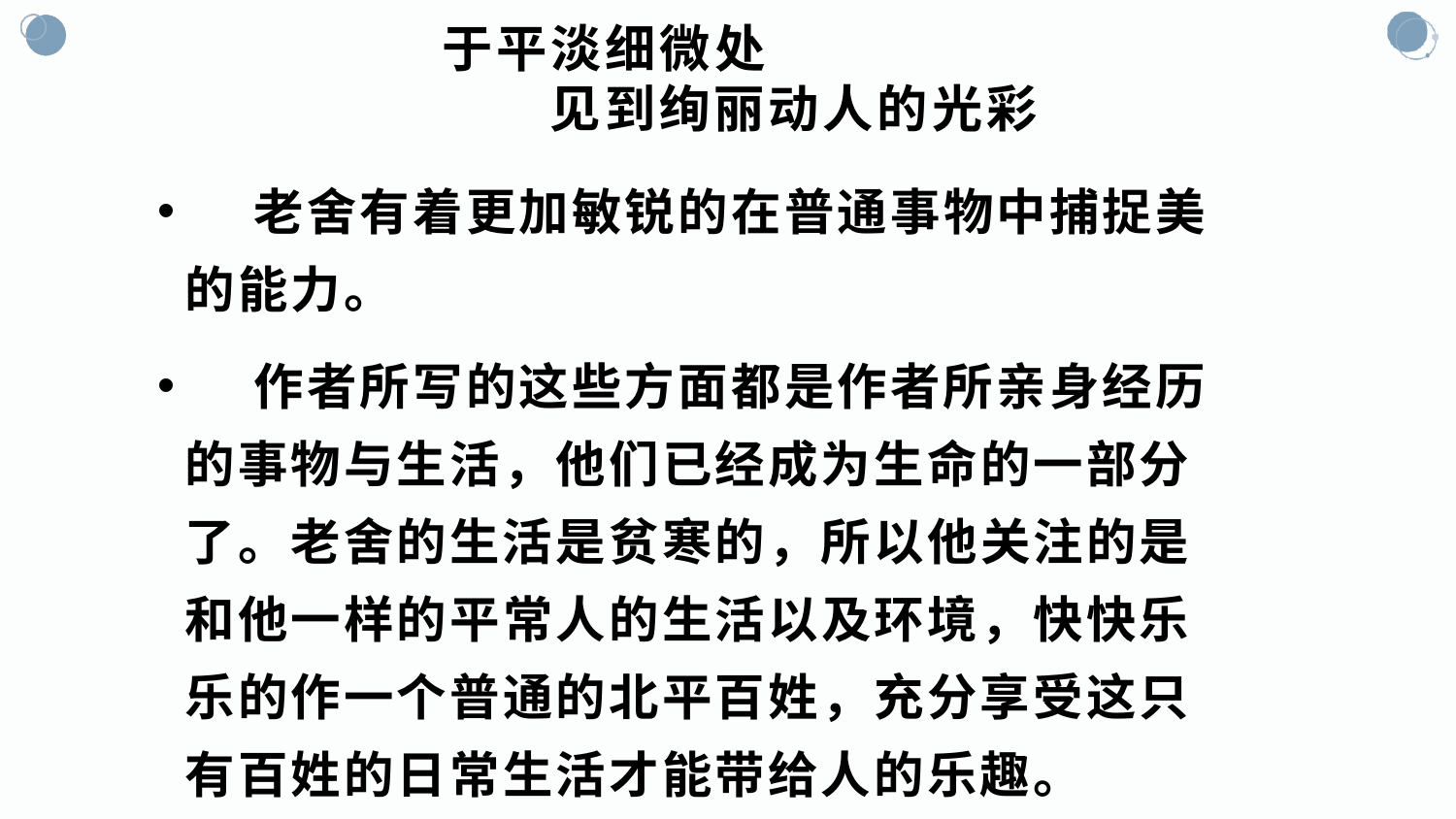

# 于平淡细微处 见到绚丽动人的光彩
    老舍有着更加敏锐的在普通事物中捕捉美的能力。
    作者所写的这些方面都是作者所亲身经历的事物与生活，他们已经成为生命的一部分了。老舍的生活是贫寒的，所以他关注的是和他一样的平常人的生活以及环境，快快乐乐的作一个普通的北平百姓，充分享受这只有百姓的日常生活才能带给人的乐趣。